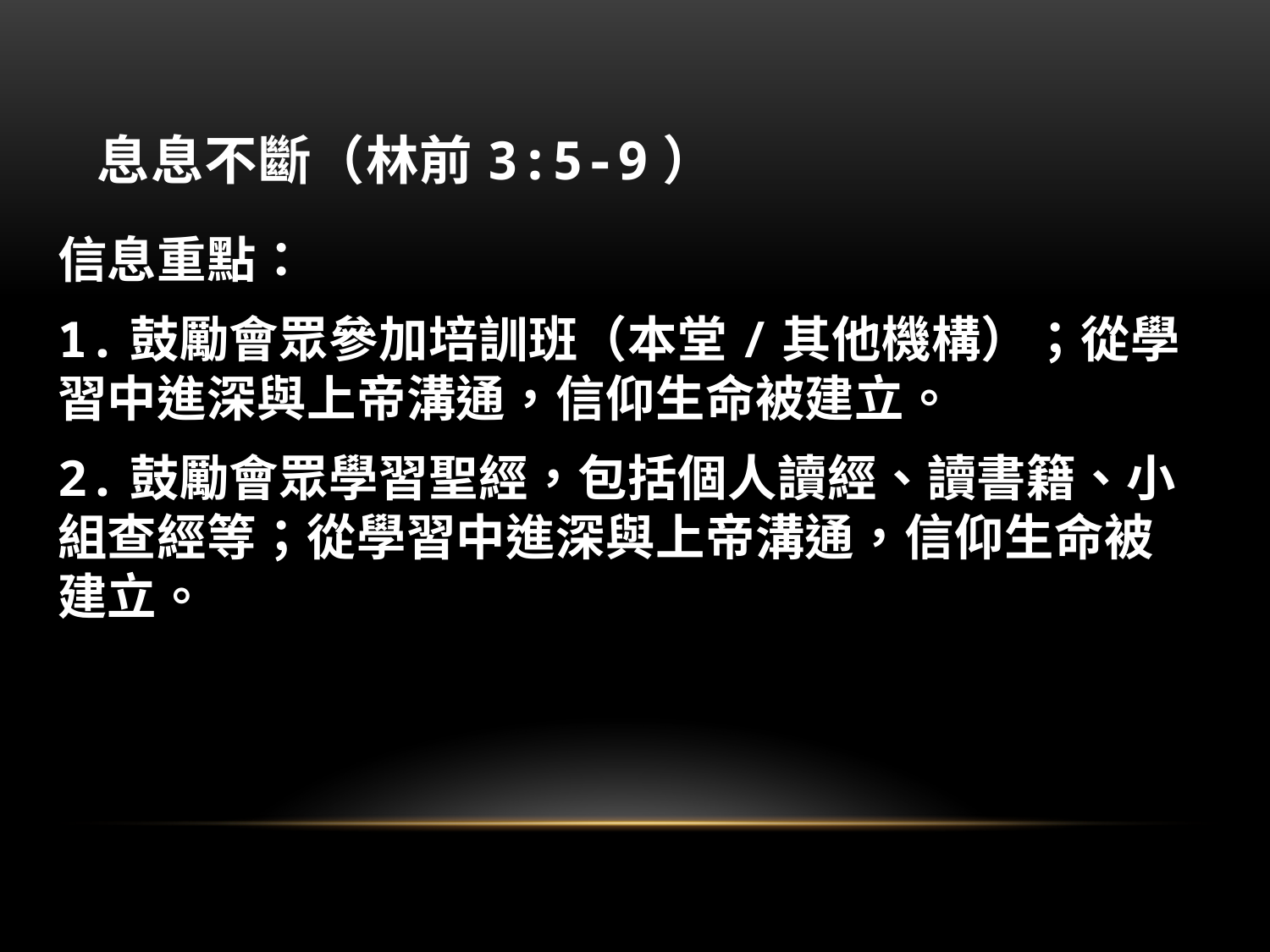

# 息息不斷（林前3:5-9）
信息重點：
1.鼓勵會眾參加培訓班（本堂/其他機構）；從學習中進深與上帝溝通，信仰生命被建立。
2.鼓勵會眾學習聖經，包括個人讀經、讀書籍、小組查經等；從學習中進深與上帝溝通，信仰生命被建立。